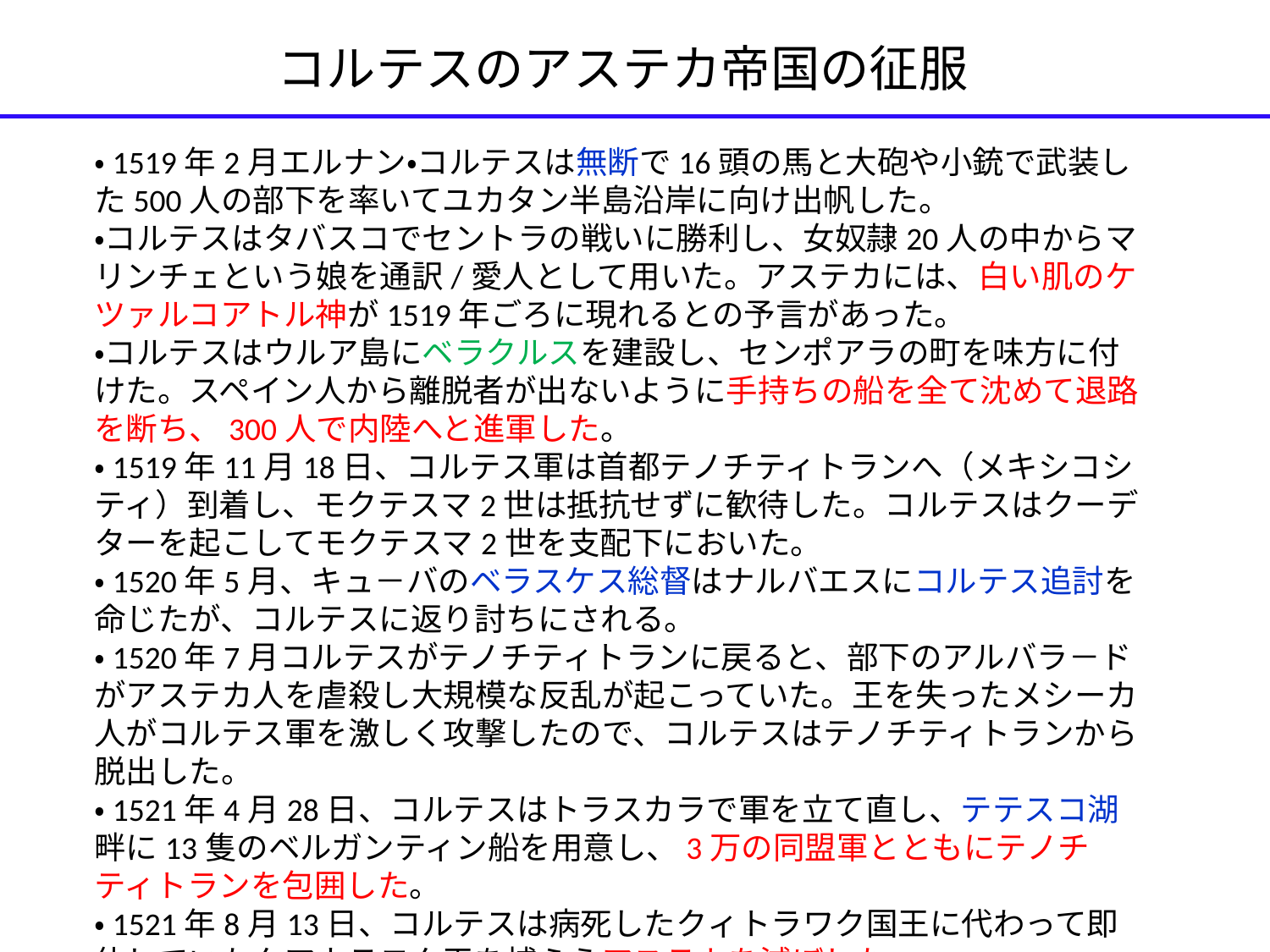

コルテスのアステカ帝国の征服
・1519年2月エルナン・コルテスは無断で16頭の馬と大砲や小銃で武装した500人の部下を率いてユカタン半島沿岸に向け出帆した。
・コルテスはタバスコでセントラの戦いに勝利し、女奴隷20人の中からマリンチェという娘を通訳/愛人として用いた。アステカには、白い肌のケツァルコアトル神が1519年ごろに現れるとの予言があった。
・コルテスはウルア島にベラクルスを建設し、センポアラの町を味方に付けた。スペイン人から離脱者が出ないように手持ちの船を全て沈めて退路を断ち、300人で内陸へと進軍した。
・1519年11月18日、コルテス軍は首都テノチティトランへ（メキシコシティ）到着し、モクテスマ2世は抵抗せずに歓待した。コルテスはクーデターを起こしてモクテスマ2世を支配下においた。
・1520年5月、キュ－バのベラスケス総督はナルバエスにコルテス追討を命じたが、コルテスに返り討ちにされる。
・1520年7月コルテスがテノチティトランに戻ると、部下のアルバラ－ドがアステカ人を虐殺し大規模な反乱が起こっていた。王を失ったメシーカ人がコルテス軍を激しく攻撃したので、コルテスはテノチティトランから脱出した。
・1521年4月28日、コルテスはトラスカラで軍を立て直し、テテスコ湖畔に13隻のベルガンティン船を用意し、3万の同盟軍とともにテノチティトランを包囲した。
・1521年8月13日、コルテスは病死したクィトラワク国王に代わって即位していたクアウテモク王を捕らえアステカを滅ぼした。